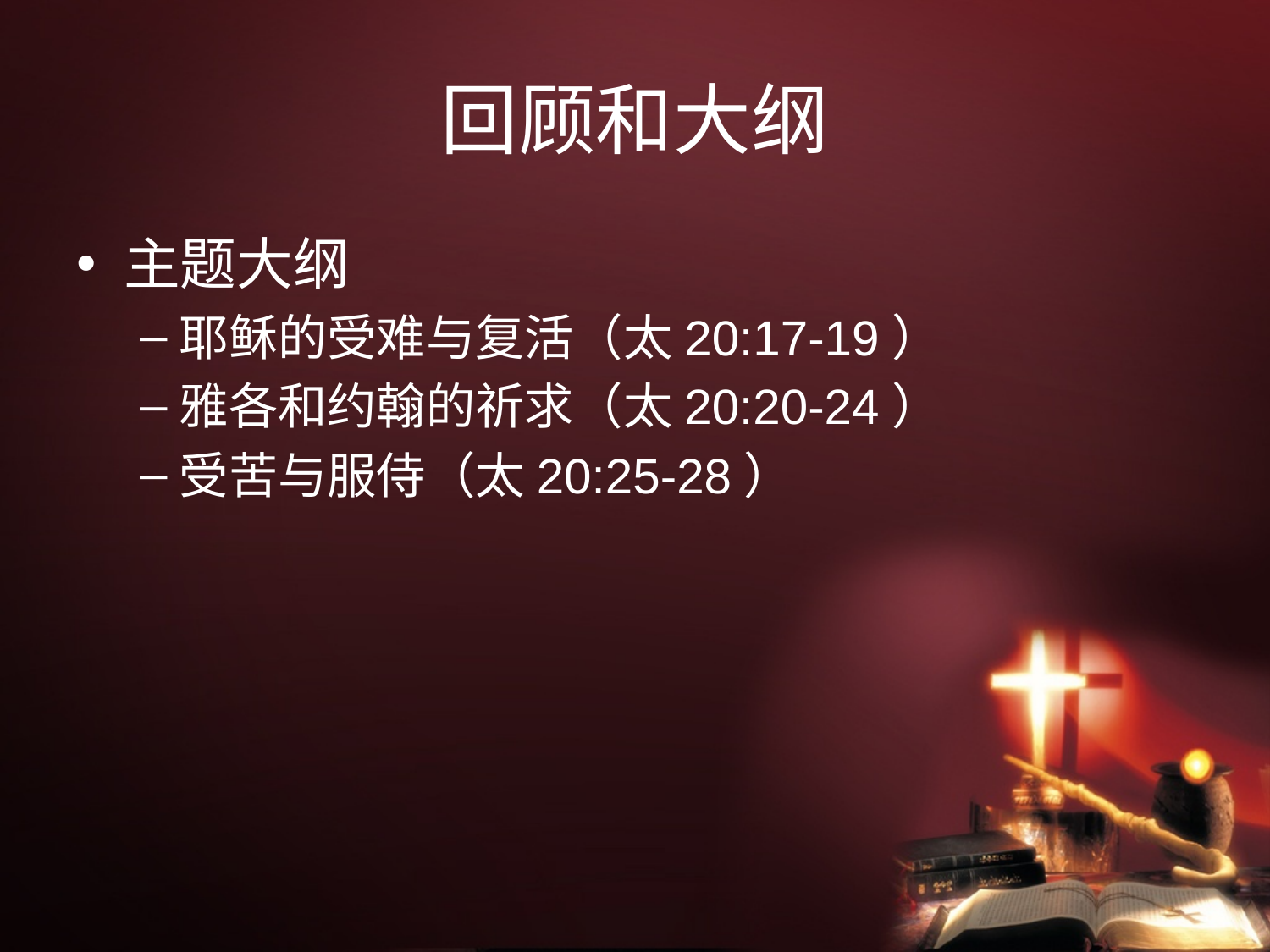

# 回顾和大纲
主题大纲
耶稣的受难与复活（太20:17-19）
雅各和约翰的祈求（太20:20-24）
受苦与服侍（太20:25-28）